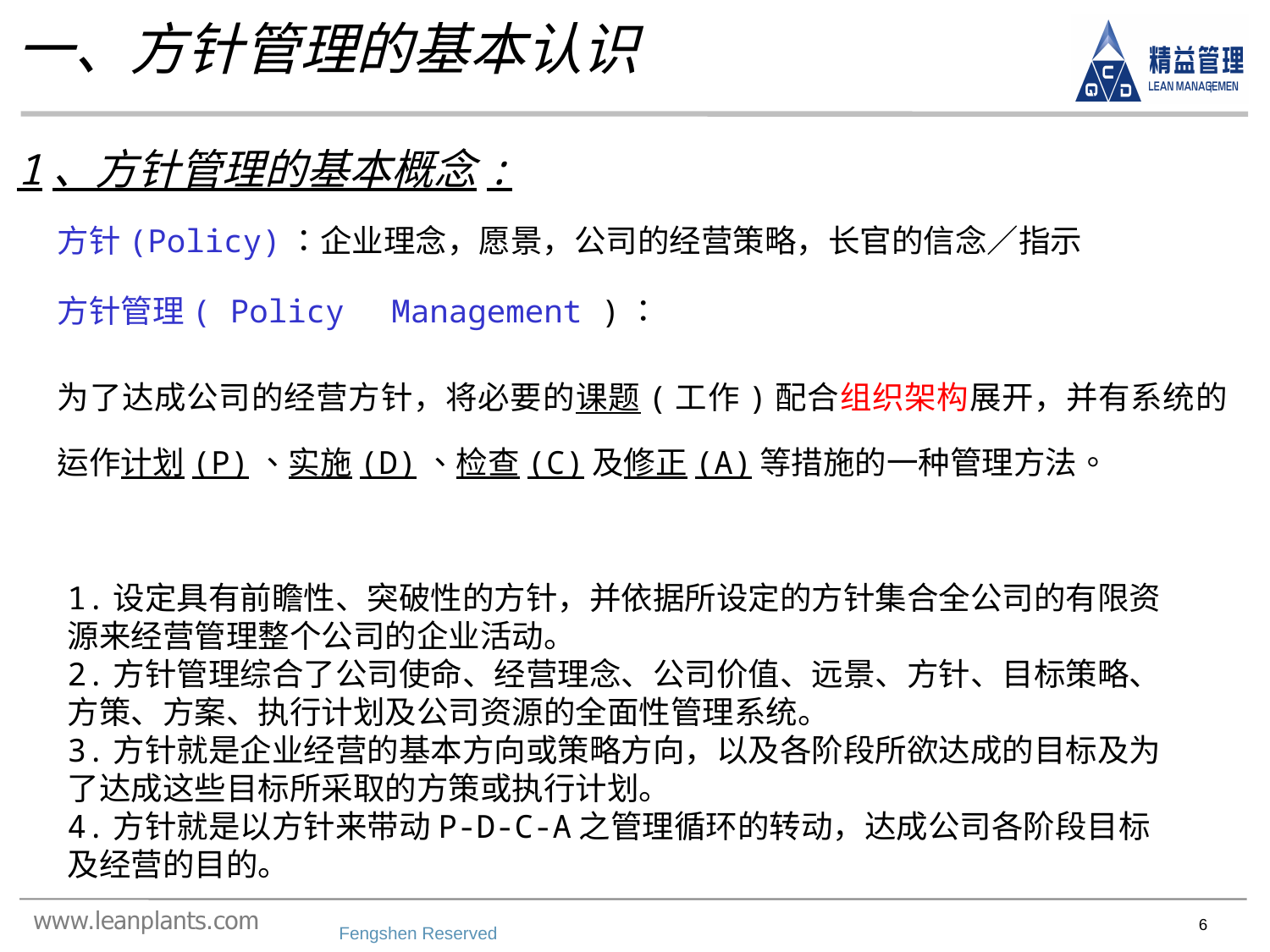

一、方针管理的基本认识
1、方针管理的基本概念:

方针(Policy)：企业理念，愿景，公司的经营策略，长官的信念／指示
方针管理( Policy　Management )：
为了达成公司的经营方针，将必要的课题(工作)配合组织架构展开，并有系统的运作计划(P)、实施(D)、检查(C)及修正(A)等措施的一种管理方法。
1.设定具有前瞻性、突破性的方针，并依据所设定的方针集合全公司的有限资源来经营管理整个公司的企业活动。
2.方针管理综合了公司使命、经营理念、公司价值、远景、方针、目标策略、方策、方案、执行计划及公司资源的全面性管理系统。
3.方针就是企业经营的基本方向或策略方向，以及各阶段所欲达成的目标及为了达成这些目标所采取的方策或执行计划。
4.方针就是以方针来带动P-D-C-A之管理循环的转动，达成公司各阶段目标及经营的目的。
Fengshen Reserved